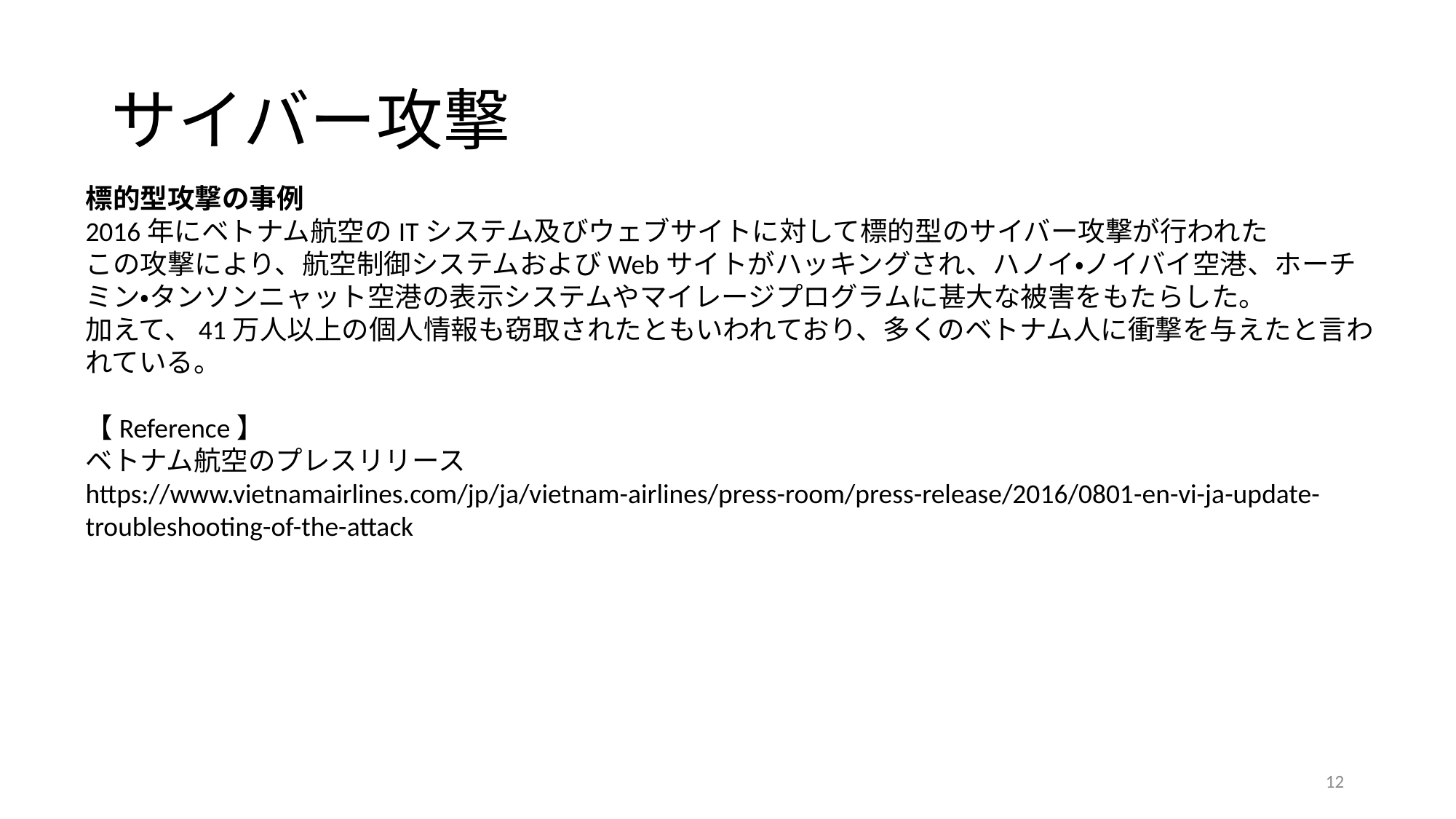

# サイバー攻撃
標的型攻撃の事例
2016年にベトナム航空のITシステム及びウェブサイトに対して標的型のサイバー攻撃が行われた
この攻撃により、航空制御システムおよびWebサイトがハッキングされ、ハノイ・ノイバイ空港、ホーチミン・タンソンニャット空港の表示システムやマイレージプログラムに甚大な被害をもたらした。
加えて、41万人以上の個人情報も窃取されたともいわれており、多くのベトナム人に衝撃を与えたと言われている。

【Reference】
ベトナム航空のプレスリリース
https://www.vietnamairlines.com/jp/ja/vietnam-airlines/press-room/press-release/2016/0801-en-vi-ja-update-troubleshooting-of-the-attack

12